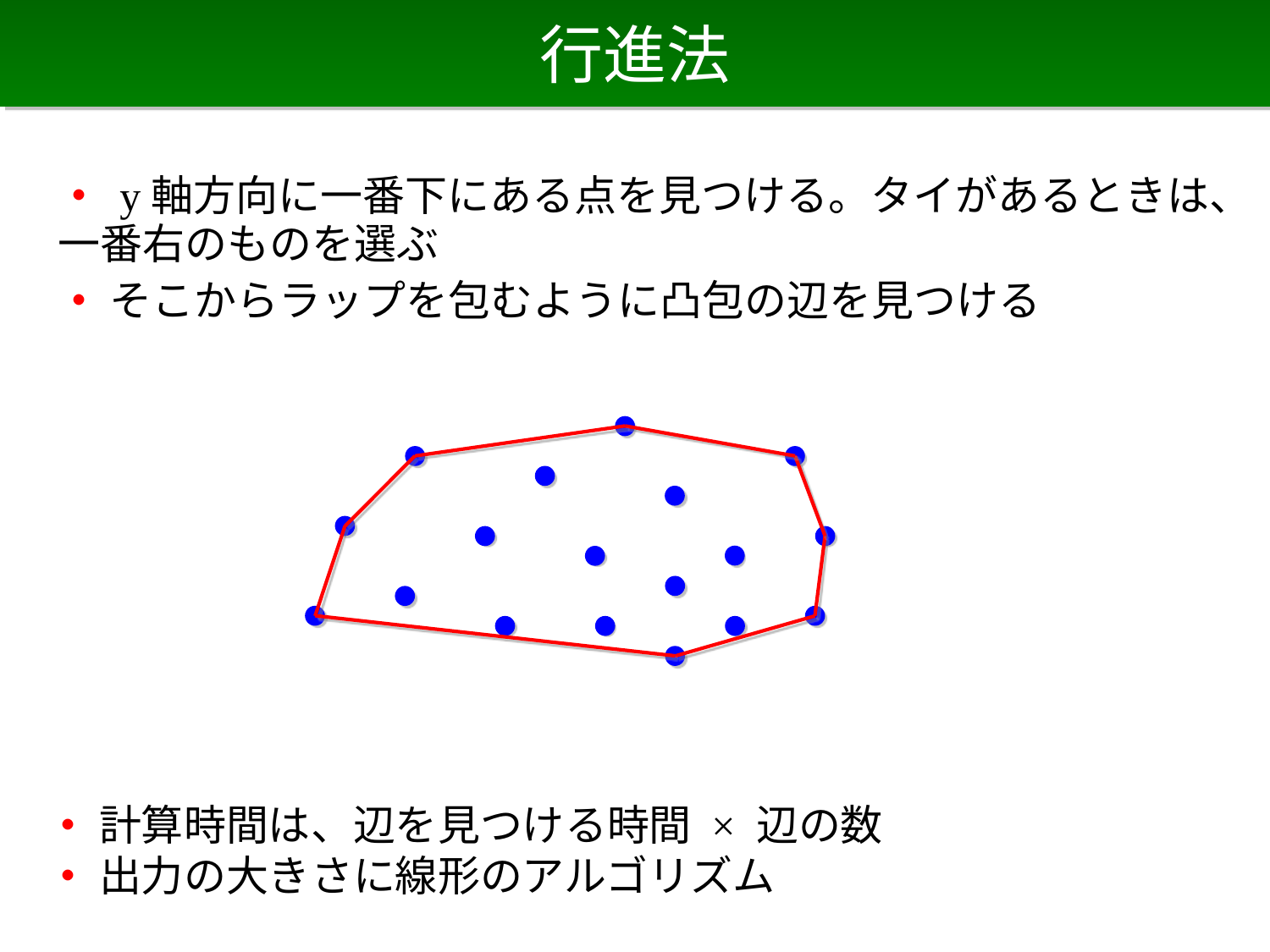

# 行進法
・ y軸方向に一番下にある点を見つける。タイがあるときは、一番右のものを選ぶ
・ そこからラップを包むように凸包の辺を見つける

・ 計算時間は、辺を見つける時間 × 辺の数
・ 出力の大きさに線形のアルゴリズム